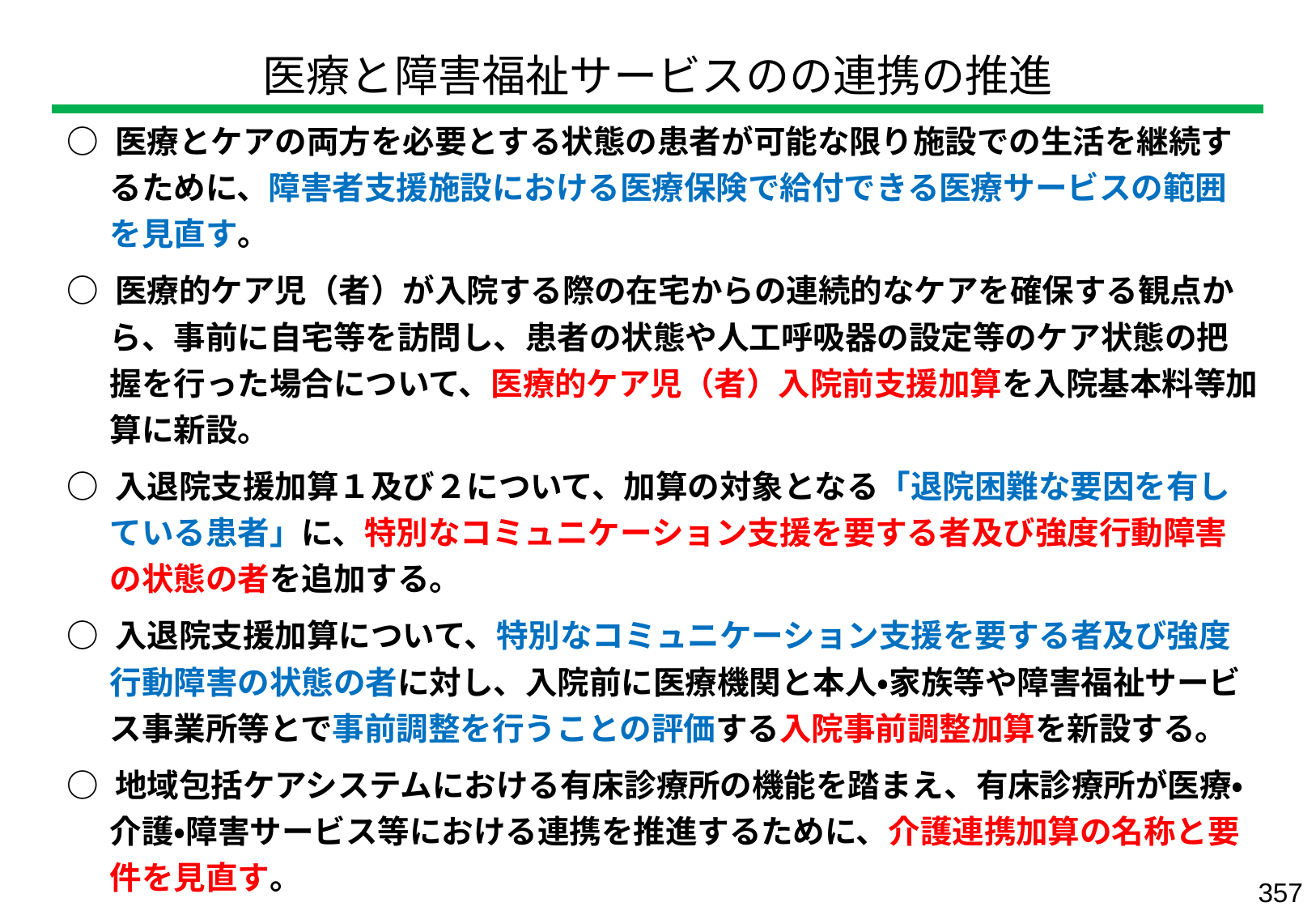

| 医療と障害福祉サービスのの連携の推進 |
| --- |
| ○ 医療とケアの両方を必要とする状態の患者が可能な限り施設での生活を継続するために、障害者支援施設における医療保険で給付できる医療サービスの範囲を見直す。 ○ 医療的ケア児（者）が入院する際の在宅からの連続的なケアを確保する観点から、事前に自宅等を訪問し、患者の状態や人工呼吸器の設定等のケア状態の把握を行った場合について、医療的ケア児（者）入院前支援加算を入院基本料等加算に新設。 ○ 入退院支援加算１及び２について、加算の対象となる「退院困難な要因を有している患者」に、特別なコミュニケーション支援を要する者及び強度行動障害の状態の者を追加する。 ○ 入退院支援加算について、特別なコミュニケーション支援を要する者及び強度行動障害の状態の者に対し、入院前に医療機関と本人・家族等や障害福祉サービス事業所等とで事前調整を行うことの評価する入院事前調整加算を新設する。 ○ 地域包括ケアシステムにおける有床診療所の機能を踏まえ、有床診療所が医療・介護・障害サービス等における連携を推進するために、介護連携加算の名称と要件を見直す。 ○ 精神障害の特性を踏まえ医療機関と障害福祉サービスとの連携を推進する観点から、診療情報提供料（Ⅰ）の注４に規定する情報提供先に、就労選択支援事業所を追加する。 |
| --- |
357